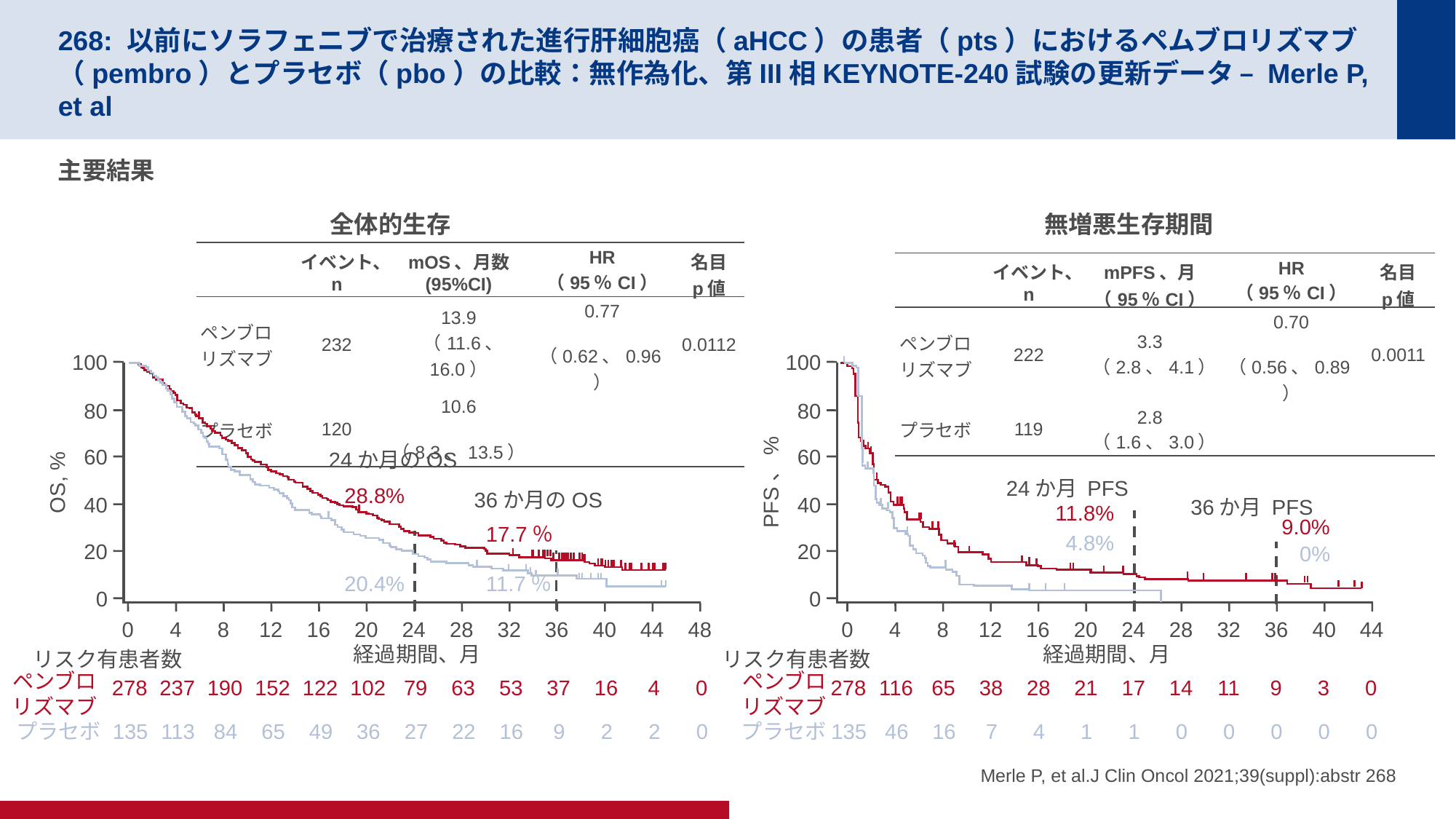

# 268: 以前にソラフェニブで治療された進行肝細胞癌（aHCC）の患者（pts）におけるペムブロリズマブ（pembro）とプラセボ（pbo）の比較：無作為化、第III相KEYNOTE-240試験の更新データ – Merle P, et al
主要結果
全体的生存
無増悪生存期間
|  | イベント、n | mOS、月数 (95%CI) | HR （95％CI） | 名目 p値 |
| --- | --- | --- | --- | --- |
| ペンブロリズマブ | 232 | 13.9 （11.6、 16.0） | 0.77 （0.62、0.96） | 0.0112 |
| プラセボ | 120 | 10.6 （8.3、13.5） |  |  |
|  | イベント、n | mPFS、月 （95％CI） | HR （95％CI） | 名目 p値 |
| --- | --- | --- | --- | --- |
| ペンブロリズマブ | 222 | 3.3 （2.8、4.1） | 0.70 （0.56、0.89） | 0.0011 |
| プラセボ | 119 | 2.8 （1.6、3.0） |  |  |
100

80

60

OS, %
40

20

0

100

80

60

PFS、%
40

20

0

24か月のOS
24か月 PFS
28.8%
36か月のOS
36か月 PFS
11.8%
9.0%
17.7％
4.8%
0%
20.4%
11.7％

0
4
8
12
16
20
24
28
32
36
40
44
48

0
4
8
12
16
20
24
28
32
36
40
44
278
116
65
38
28
21
17
14
11
9
3
0
135
46
16
7
4
1
1
0
0
0
0
0
経過期間、月
経過期間、月
リスク有患者数
リスク有患者数
ペンブロリズマブ
ペンブロリズマブ
278
237
190
152
122
102
79
63
53
37
16
4
0
135
113
84
65
49
36
27
22
16
9
2
2
0
プラセボ
プラセボ
Merle P, et al.J Clin Oncol 2021;39(suppl):abstr 268